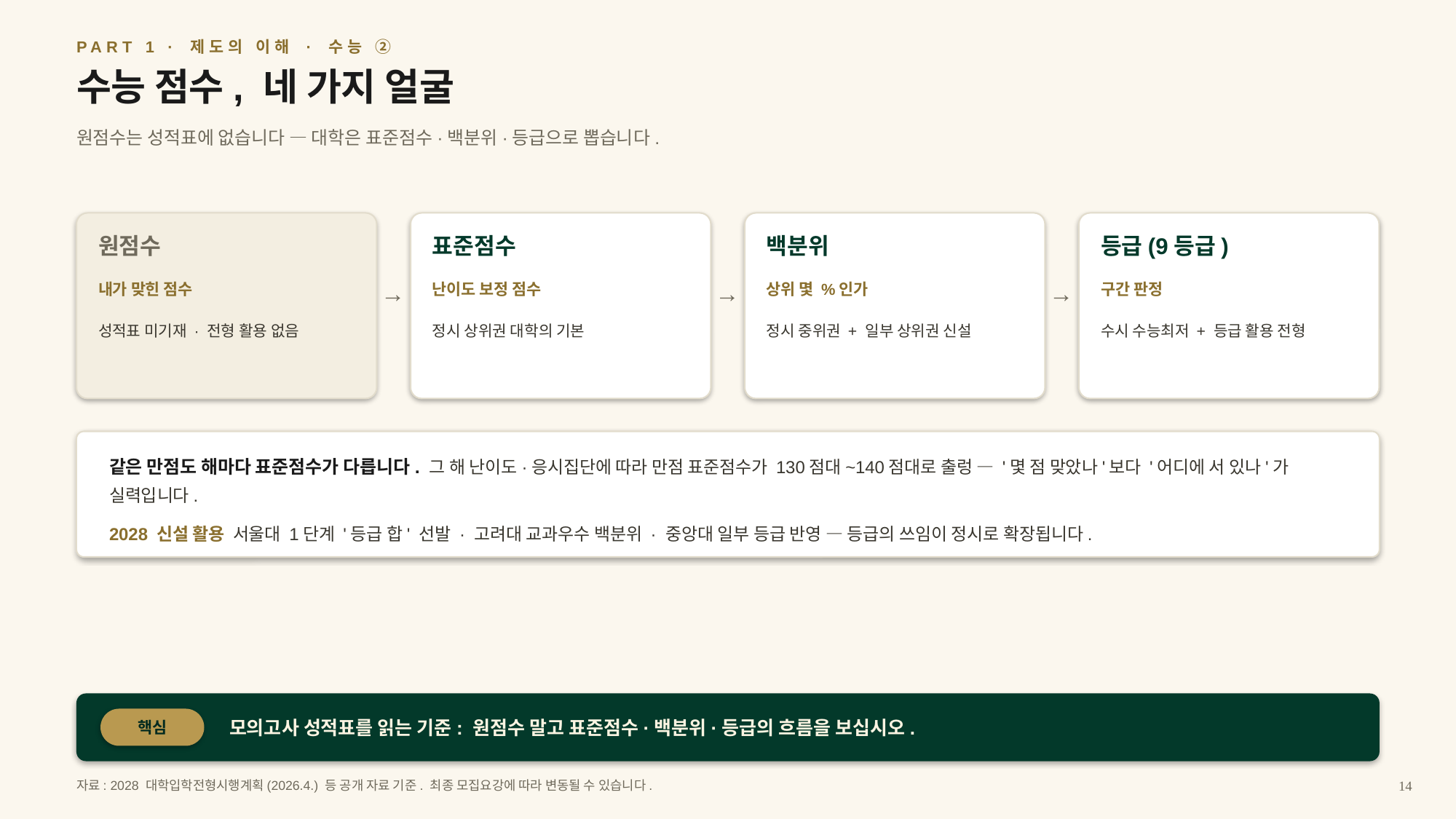

PART 1 · 제도의 이해 · 수능 ②
수능 점수, 네 가지 얼굴
원점수는 성적표에 없습니다 — 대학은 표준점수·백분위·등급으로 뽑습니다.

원점수
표준점수
백분위
등급(9등급)
→
→
→
내가 맞힌 점수
난이도 보정 점수
상위 몇 %인가
구간 판정
성적표 미기재 · 전형 활용 없음
정시 상위권 대학의 기본
정시 중위권 + 일부 상위권 신설
수시 수능최저 + 등급 활용 전형

같은 만점도 해마다 표준점수가 다릅니다. 그 해 난이도·응시집단에 따라 만점 표준점수가 130점대~140점대로 출렁 — '몇 점 맞았나'보다 '어디에 서 있나'가 실력입니다.
2028 신설 활용  서울대 1단계 '등급 합' 선발 · 고려대 교과우수 백분위 · 중앙대 일부 등급 반영 — 등급의 쓰임이 정시로 확장됩니다.

모의고사 성적표를 읽는 기준: 원점수 말고 표준점수·백분위·등급의 흐름을 보십시오.
핵심
자료: 2028 대학입학전형시행계획(2026.4.) 등 공개 자료 기준. 최종 모집요강에 따라 변동될 수 있습니다.
14